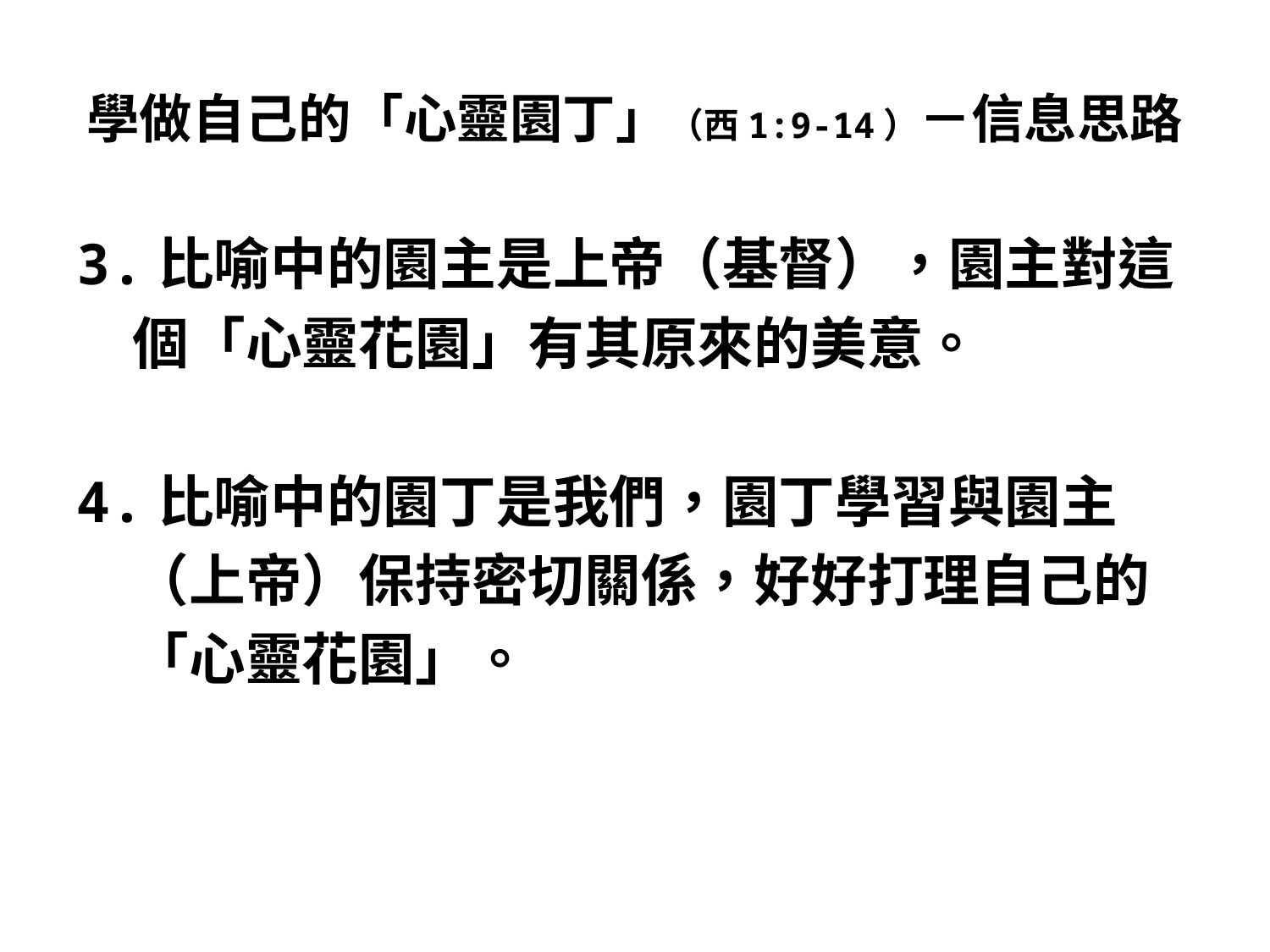

# 學做自己的「心靈園丁」（西1:9-14）－信息思路
3.比喻中的園主是上帝（基督），園主對這
　個「心靈花園」有其原來的美意。

4.比喻中的園丁是我們，園丁學習與園主
　（上帝）保持密切關係，好好打理自己的
　「心靈花園」。